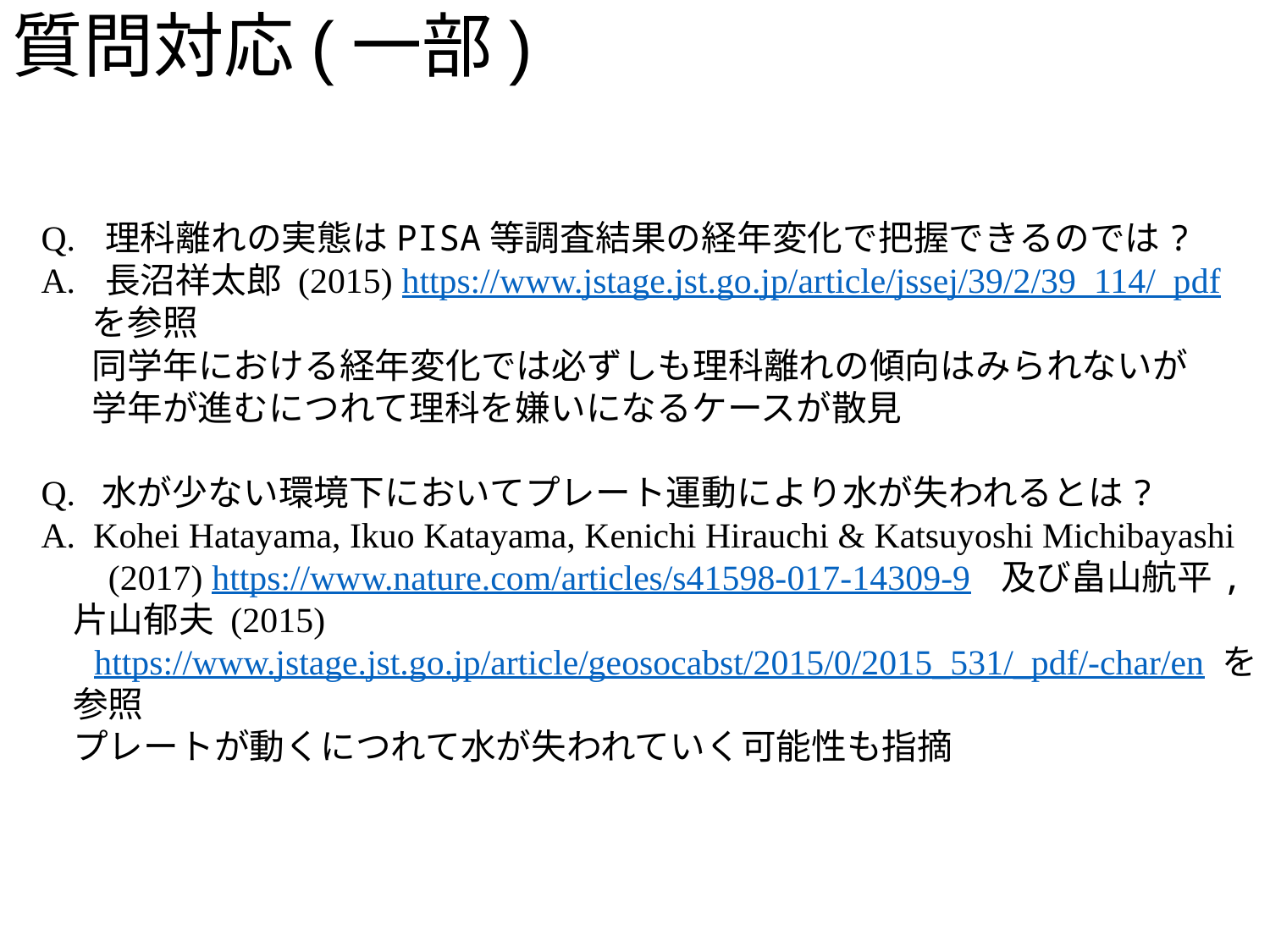

質問対応(一部)
Q. 理科離れの実態はPISA等調査結果の経年変化で把握できるのでは?
A. 長沼祥太郎 (2015) https://www.jstage.jst.go.jp/article/jssej/39/2/39_114/_pdf
　  を参照
　  同学年における経年変化では必ずしも理科離れの傾向はみられないが
　  学年が進むにつれて理科を嫌いになるケースが散見

Q.  水が少ない環境下においてプレート運動により水が失われるとは?
A.  Kohei Hatayama, Ikuo Katayama, Kenichi Hirauchi & Katsuyoshi Michibayashi
　   (2017) https://www.nature.com/articles/s41598-017-14309-9 及び畠山航平,
   片山郁夫 (2015)
      https://www.jstage.jst.go.jp/article/geosocabst/2015/0/2015_531/_pdf/-char/en を
   参照
   プレートが動くにつれて水が失われていく可能性も指摘